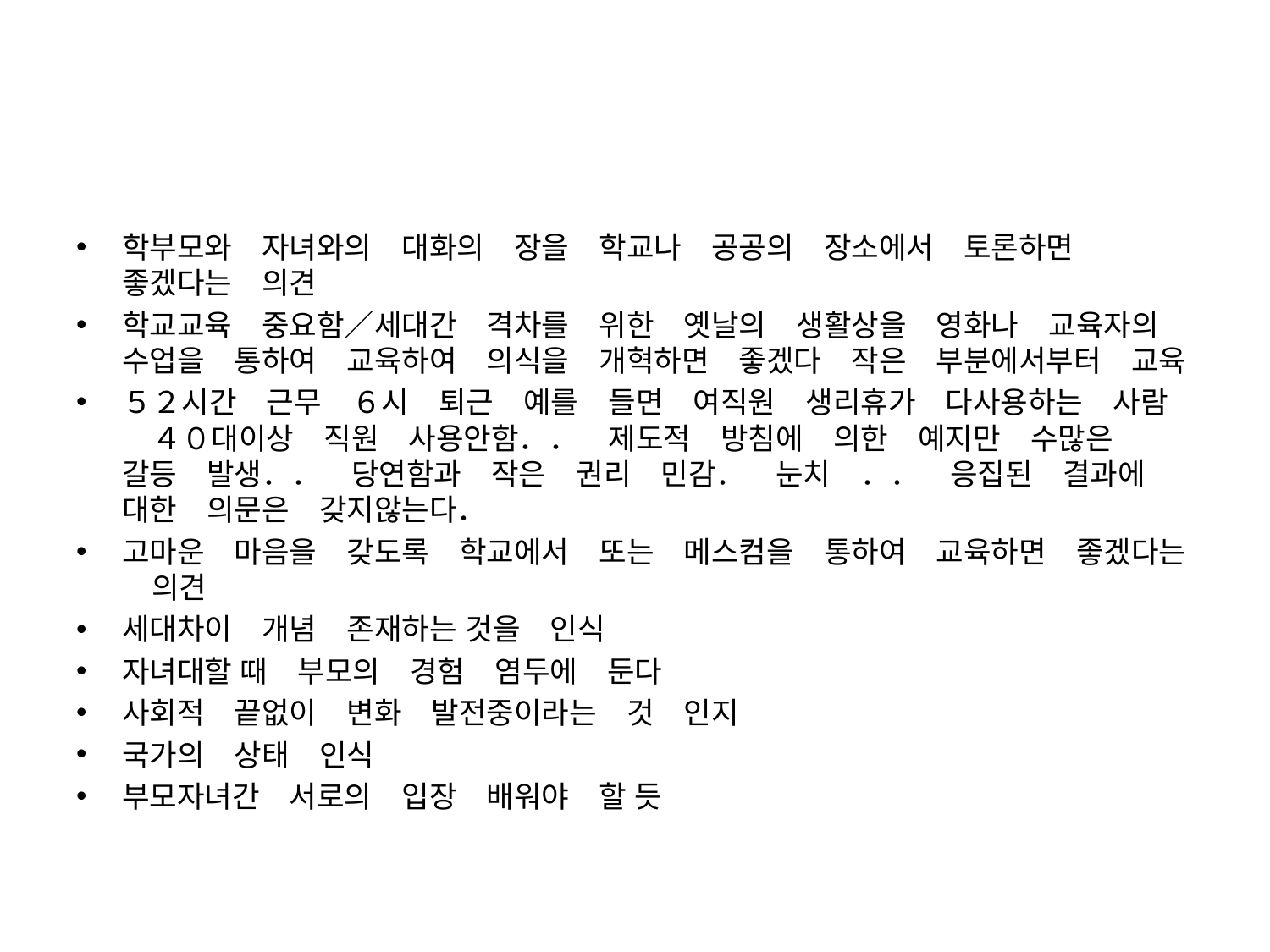

#
학부모와　자녀와의　대화의　장을　학교나　공공의　장소에서　토론하면　좋겠다는　의견
학교교육　중요함／세대간　격차를　위한　옛날의　생활상을　영화나　교육자의　수업을　통하여　교육하여　의식을　개혁하면　좋겠다　작은　부분에서부터　교육
５２시간　근무　６시　퇴근　예를　들면　여직원　생리휴가　다사용하는　사람　４０대이상　직원　사용안함．．　제도적　방침에　의한　예지만　수많은　갈등　발생．．　당연함과　작은　권리　민감．　눈치　．．　응집된　결과에　대한　의문은　갖지않는다．
고마운　마음을　갖도록　학교에서　또는　메스컴을　통하여　교육하면　좋겠다는　의견
세대차이　개념　존재하는 것을　인식
자녀대할 때　부모의　경험　염두에　둔다
사회적　끝없이　변화　발전중이라는　것　인지
국가의　상태　인식
부모자녀간　서로의　입장　배워야　할 듯